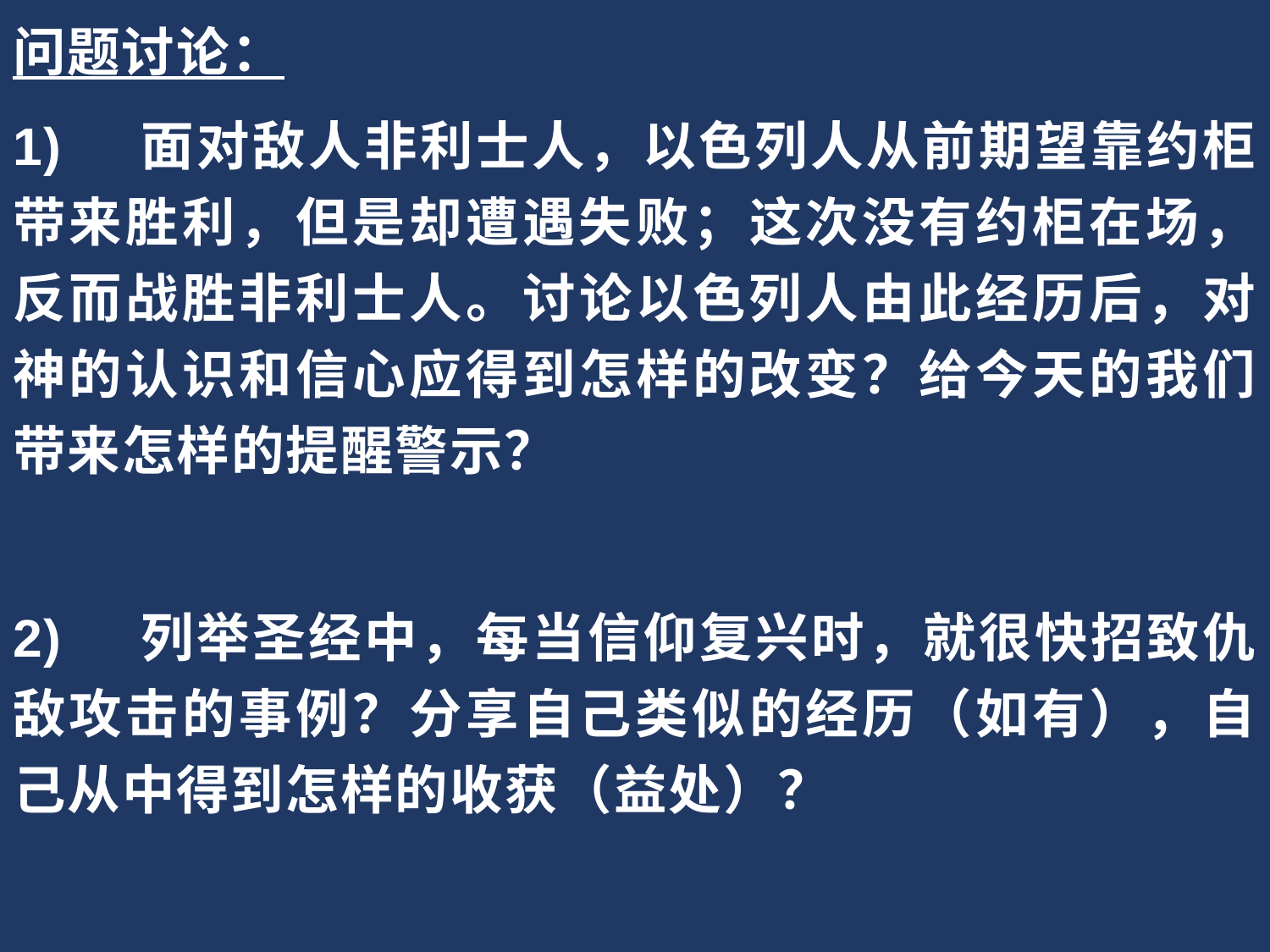

问题讨论：
1)	面对敌人非利士人，以色列人从前期望靠约柜带来胜利，但是却遭遇失败；这次没有约柜在场，反而战胜非利士人。讨论以色列人由此经历后，对神的认识和信心应得到怎样的改变？给今天的我们带来怎样的提醒警示？

2)	列举圣经中，每当信仰复兴时，就很快招致仇敌攻击的事例？分享自己类似的经历（如有），自己从中得到怎样的收获（益处）？